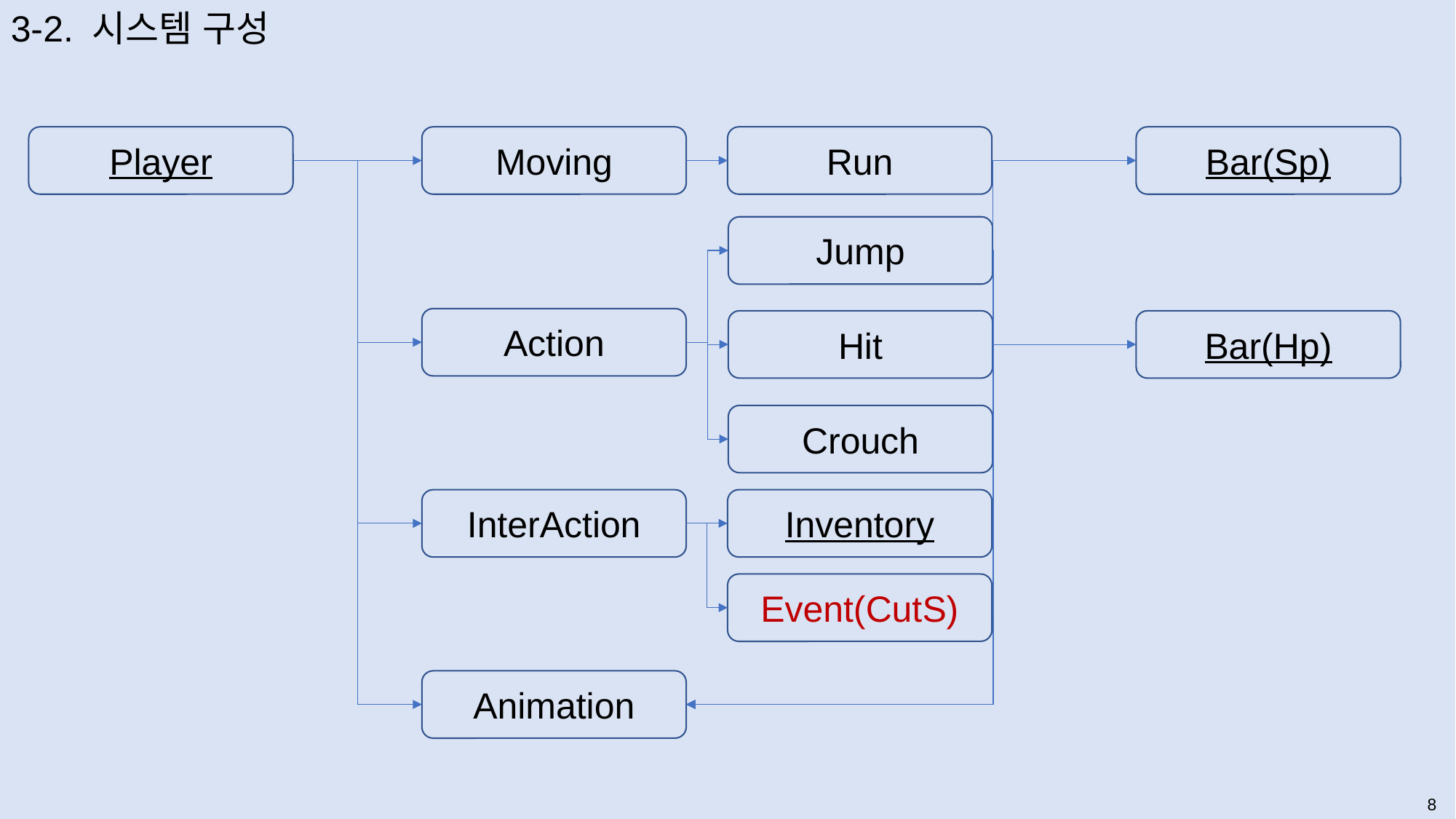

3-2. 시스템 구성
Moving
Bar(Sp)
Player
Run
Jump
Action
Hit
Bar(Hp)
Crouch
InterAction
Inventory
Event(CutS)
Animation
8